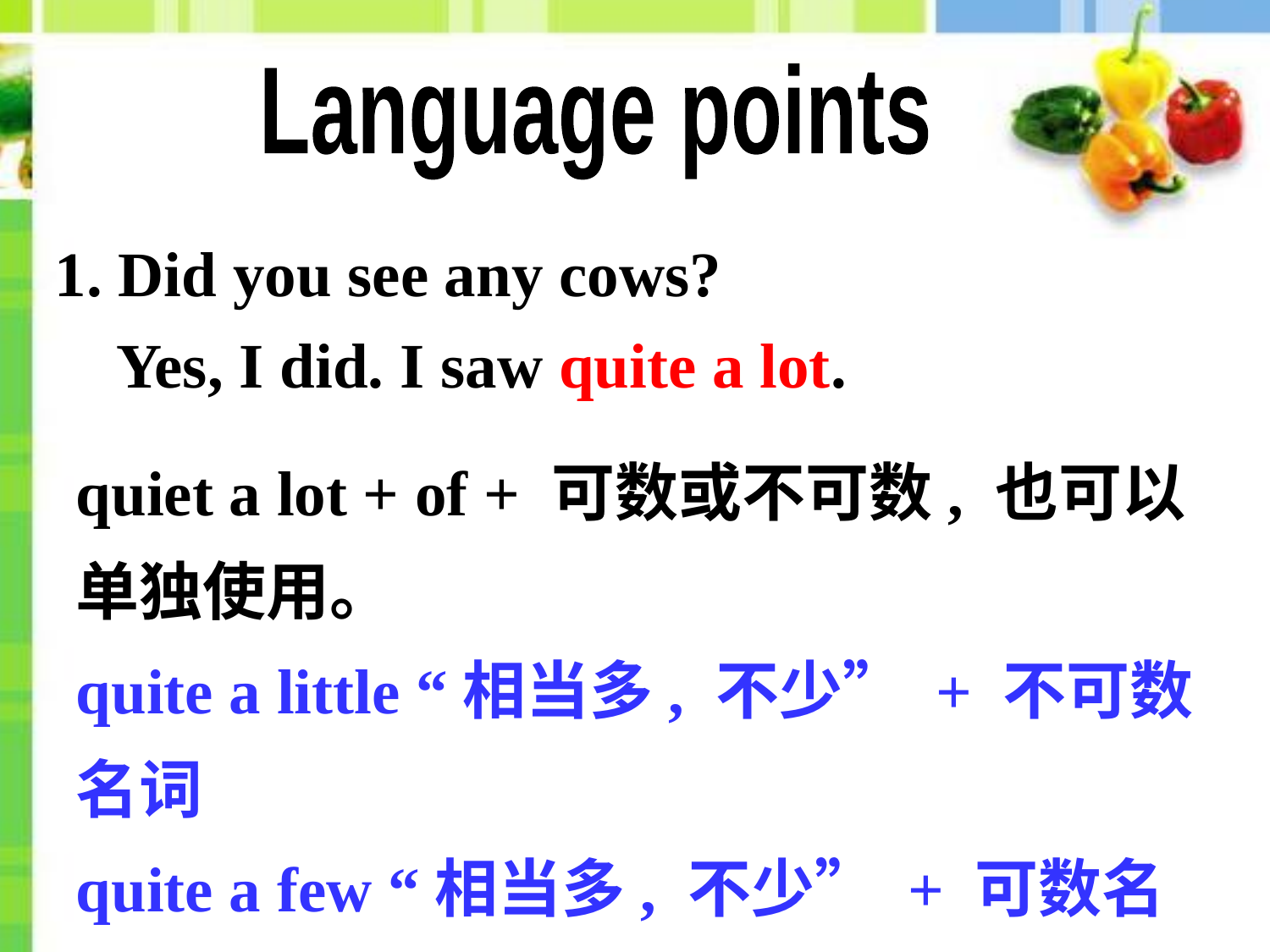

Language points
1. Did you see any cows?
    Yes, I did. I saw quite a lot.
quiet a lot + of + 可数或不可数, 也可以单独使用。
quite a little “相当多, 不少” + 不可数名词
quite a few “相当多, 不少” + 可数名词